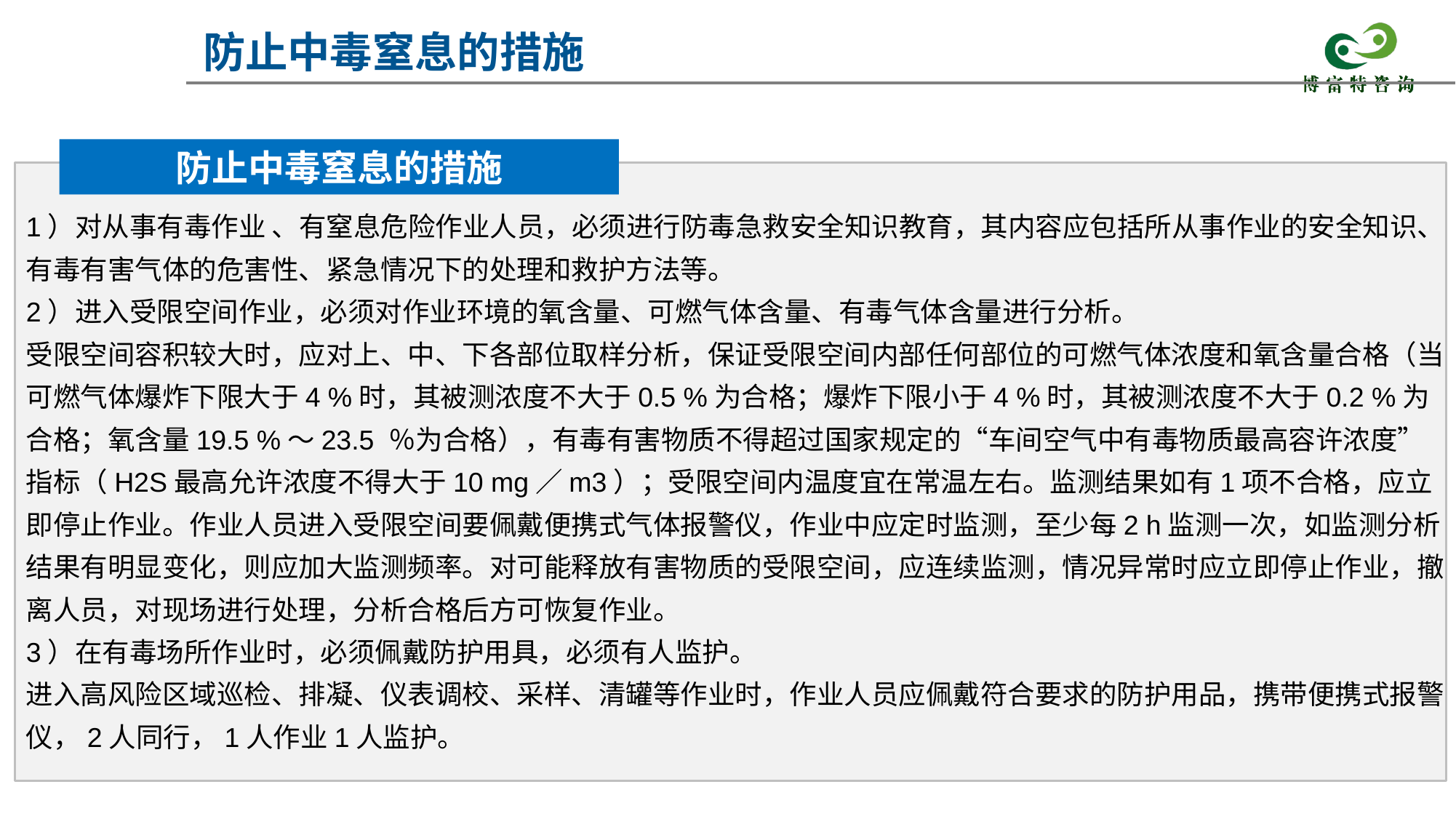

防止中毒窒息的措施
防止中毒窒息的措施

1）对从事有毒作业 、有窒息危险作业人员，必须进行防毒急救安全知识教育，其内容应包括所从事作业的安全知识、有毒有害气体的危害性、紧急情况下的处理和救护方法等。
2）进入受限空间作业，必须对作业环境的氧含量、可燃气体含量、有毒气体含量进行分析。
受限空间容积较大时，应对上、中、下各部位取样分析，保证受限空间内部任何部位的可燃气体浓度和氧含量合格（当可燃气体爆炸下限大于4 %时，其被测浓度不大于0.5 %为合格；爆炸下限小于4 %时，其被测浓度不大于0.2 %为合格；氧含量19.5 %～23.5 ％为合格），有毒有害物质不得超过国家规定的“车间空气中有毒物质最高容许浓度”指标（H2S最高允许浓度不得大于10 mg／m3）；受限空间内温度宜在常温左右。监测结果如有1项不合格，应立即停止作业。作业人员进入受限空间要佩戴便携式气体报警仪，作业中应定时监测，至少每2 h监测一次，如监测分析结果有明显变化，则应加大监测频率。对可能释放有害物质的受限空间，应连续监测，情况异常时应立即停止作业，撤离人员，对现场进行处理，分析合格后方可恢复作业。
3）在有毒场所作业时，必须佩戴防护用具，必须有人监护。
进入高风险区域巡检、排凝、仪表调校、采样、清罐等作业时，作业人员应佩戴符合要求的防护用品，携带便携式报警仪，2人同行，1人作业1人监护。